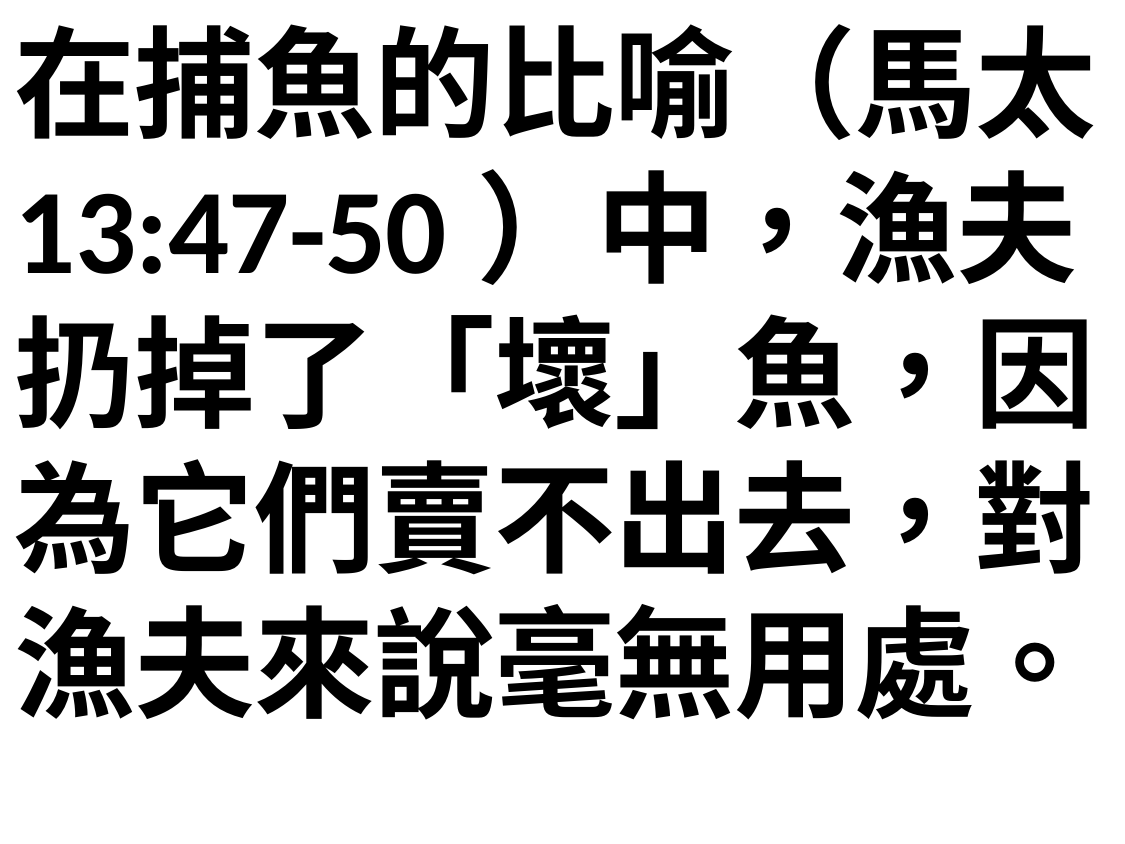

在捕魚的比喻（馬太13:47-50）中，漁夫扔掉了「壞」魚，因為它們賣不出去，對漁夫來說毫無用處。